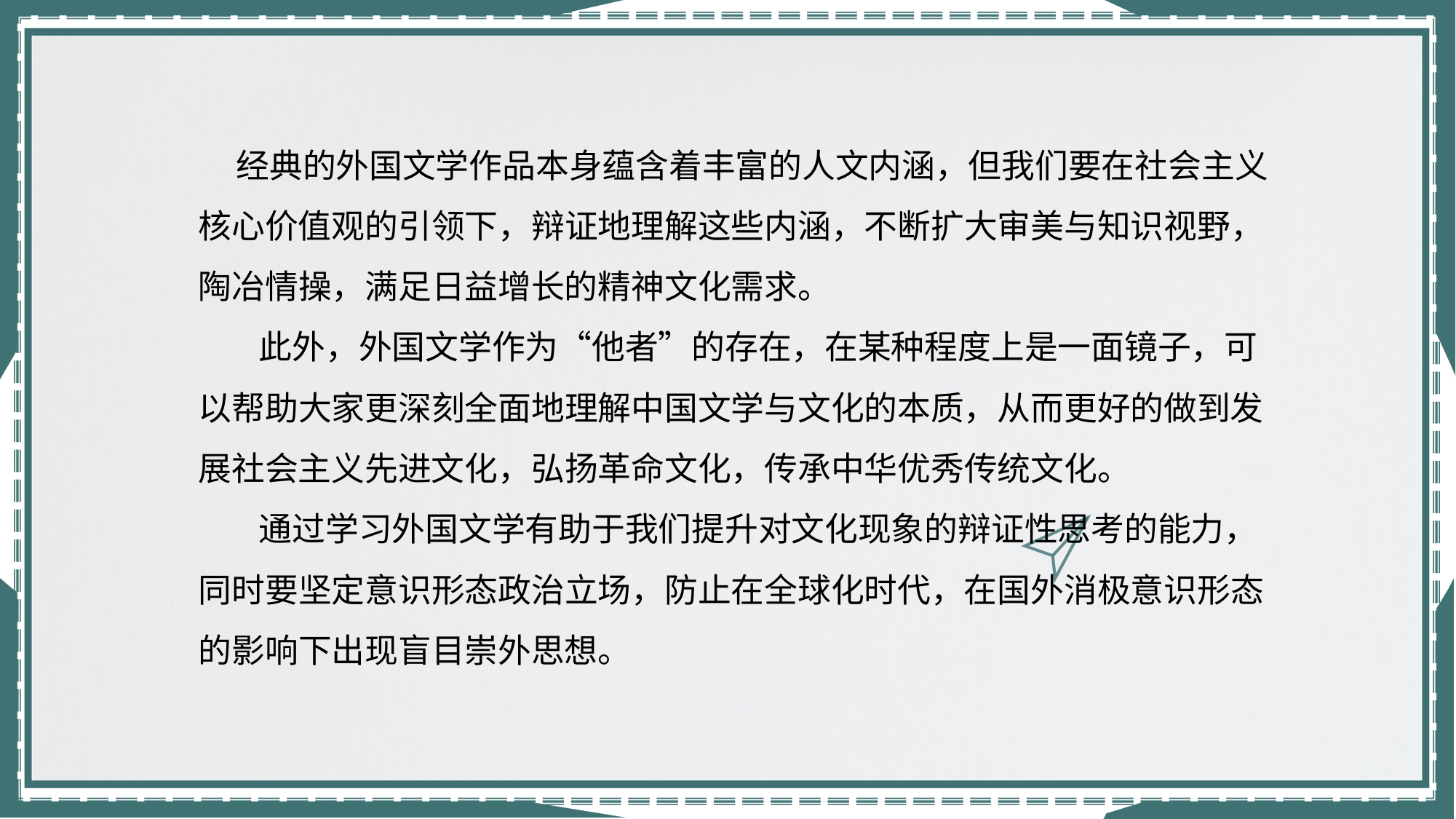

经典的外国文学作品本身蕴含着丰富的人文内涵，但我们要在社会主义核心价值观的引领下，辩证地理解这些内涵，不断扩大审美与知识视野，陶冶情操，满足日益增长的精神文化需求。
       此外，外国文学作为“他者”的存在，在某种程度上是一面镜子，可以帮助大家更深刻全面地理解中国文学与文化的本质，从而更好的做到发展社会主义先进文化，弘扬革命文化，传承中华优秀传统文化。
       通过学习外国文学有助于我们提升对文化现象的辩证性思考的能力，同时要坚定意识形态政治立场，防止在全球化时代，在国外消极意识形态的影响下出现盲目崇外思想。